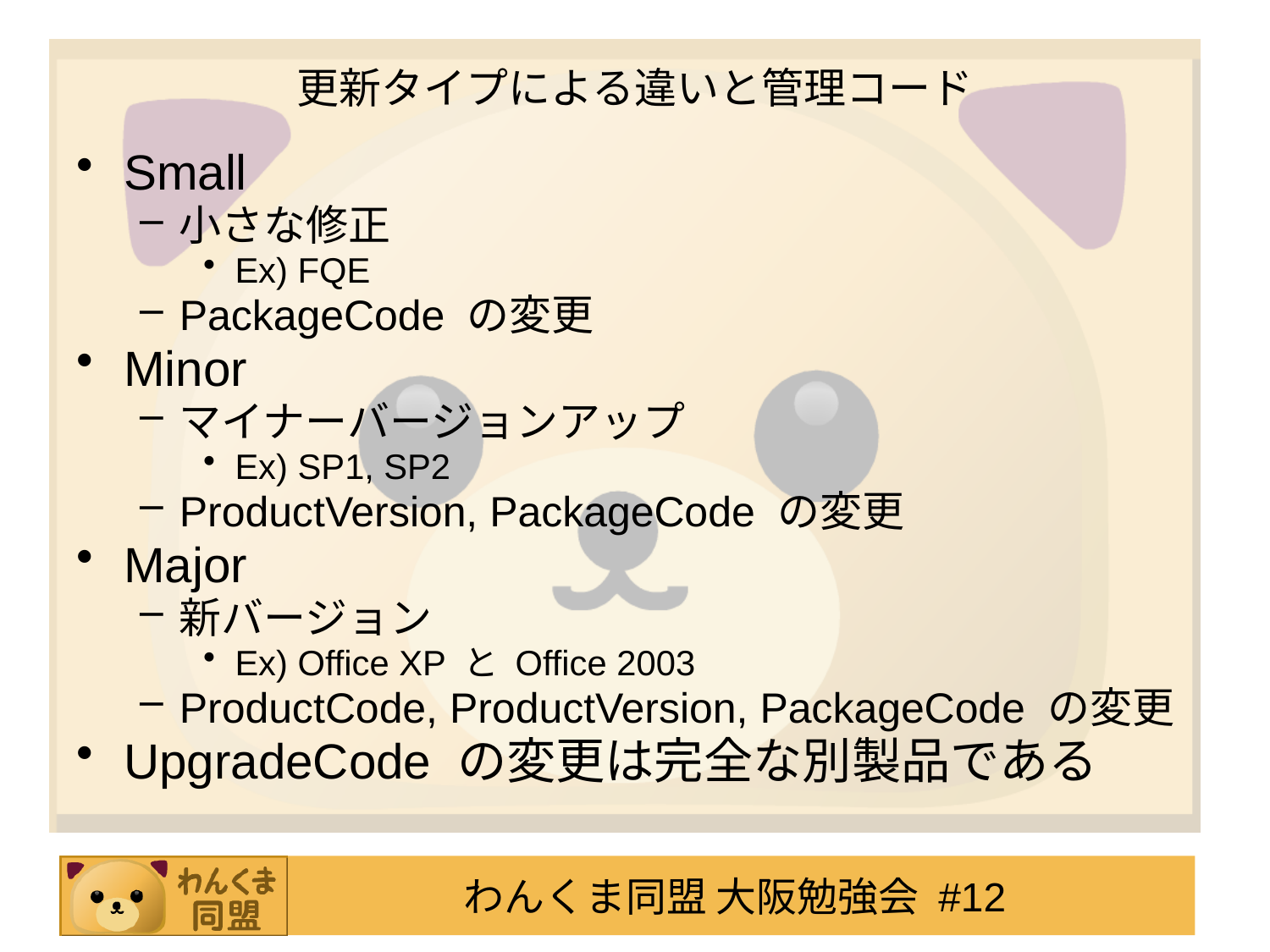

# 更新タイプによる違いと管理コード
Small
小さな修正
Ex) FQE
PackageCode の変更
Minor
マイナーバージョンアップ
Ex) SP1, SP2
ProductVersion, PackageCode の変更
Major
新バージョン
Ex) Office XP と Office 2003
ProductCode, ProductVersion, PackageCode の変更
UpgradeCode の変更は完全な別製品である